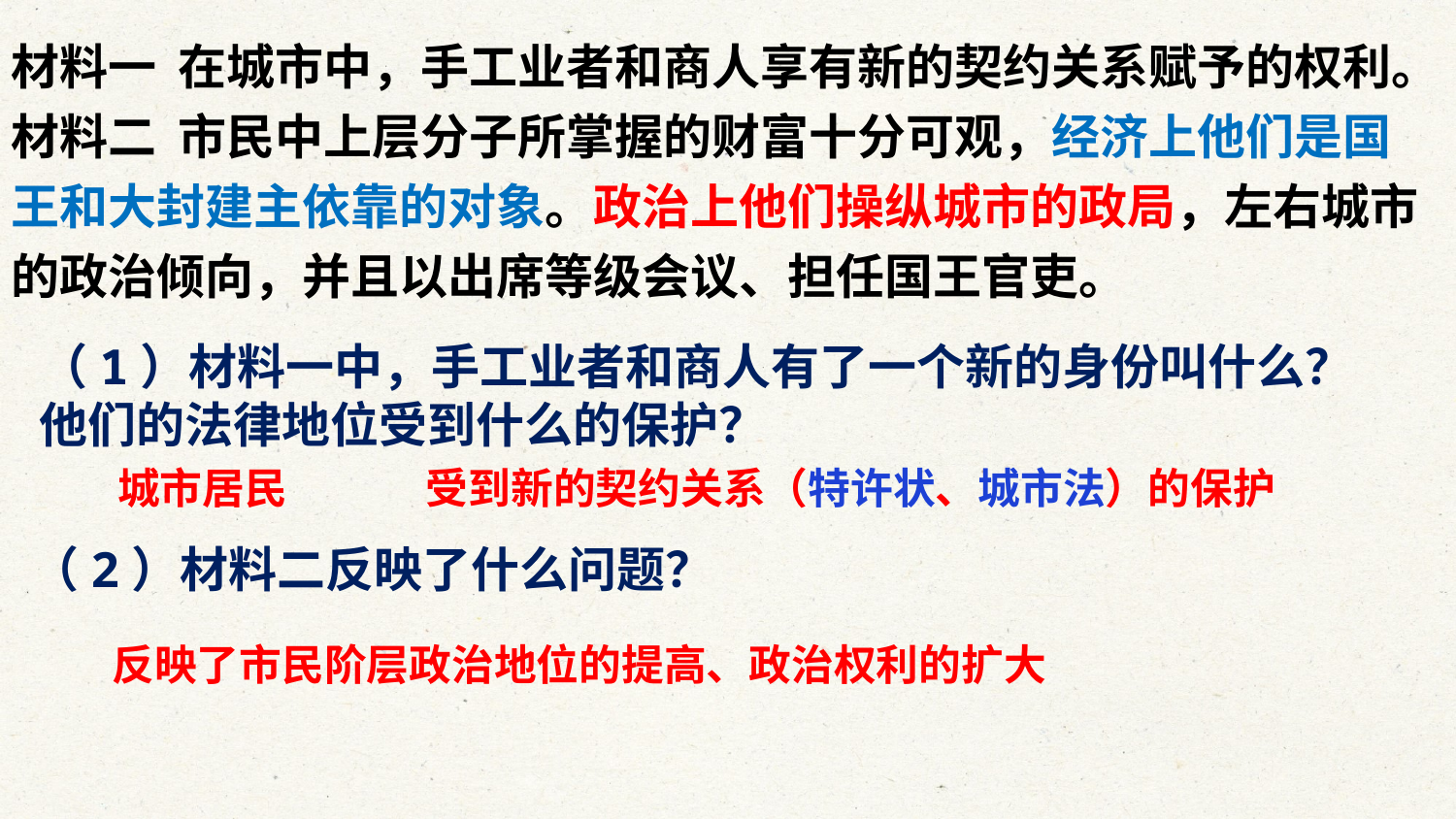

材料一  在城市中，手工业者和商人享有新的契约关系赋予的权利。
材料二  市民中上层分子所掌握的财富十分可观，经济上他们是国王和大封建主依靠的对象。政治上他们操纵城市的政局，左右城市的政治倾向，并且以出席等级会议、担任国王官吏。
（1）材料一中，手工业者和商人有了一个新的身份叫什么？他们的法律地位受到什么的保护？
城市居民
受到新的契约关系（特许状、城市法）的保护
（2）材料二反映了什么问题？
       反映了市民阶层政治地位的提高、政治权利的扩大